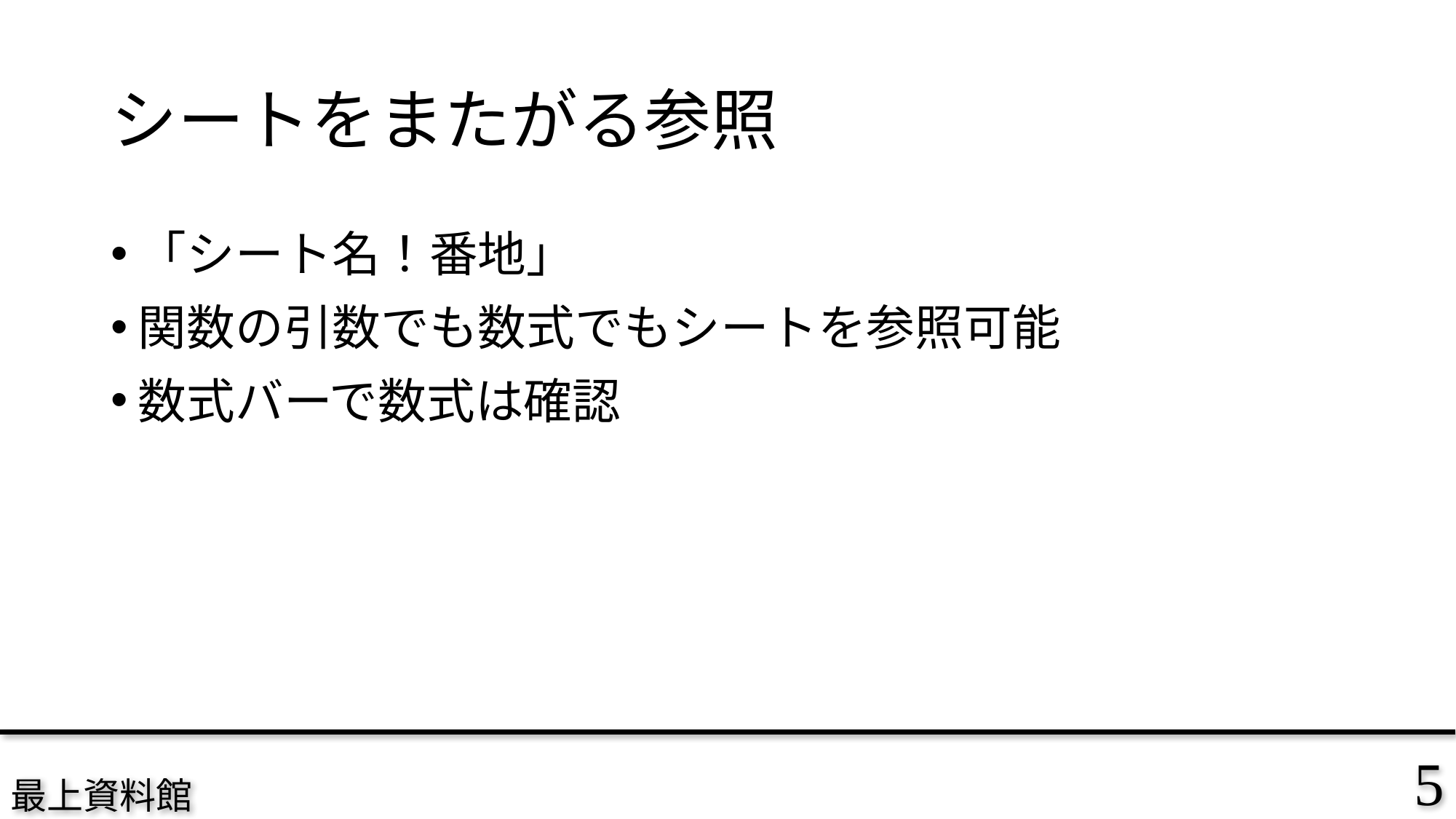

# シートをまたがる参照
「シート名！番地」
関数の引数でも数式でもシートを参照可能
数式バーで数式は確認